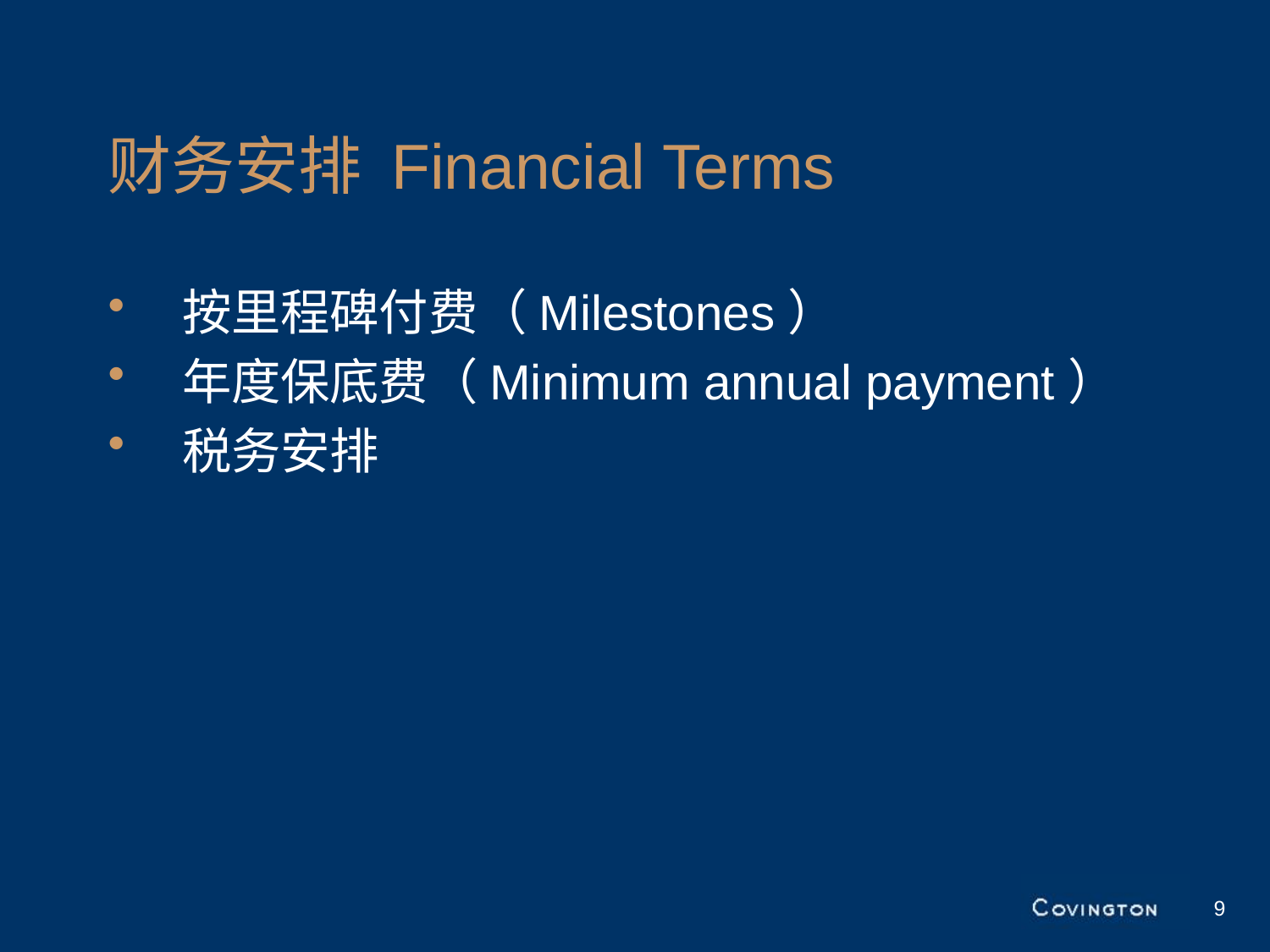

# 财务安排 Financial Terms
按里程碑付费（Milestones）
年度保底费（Minimum annual payment）
税务安排

9